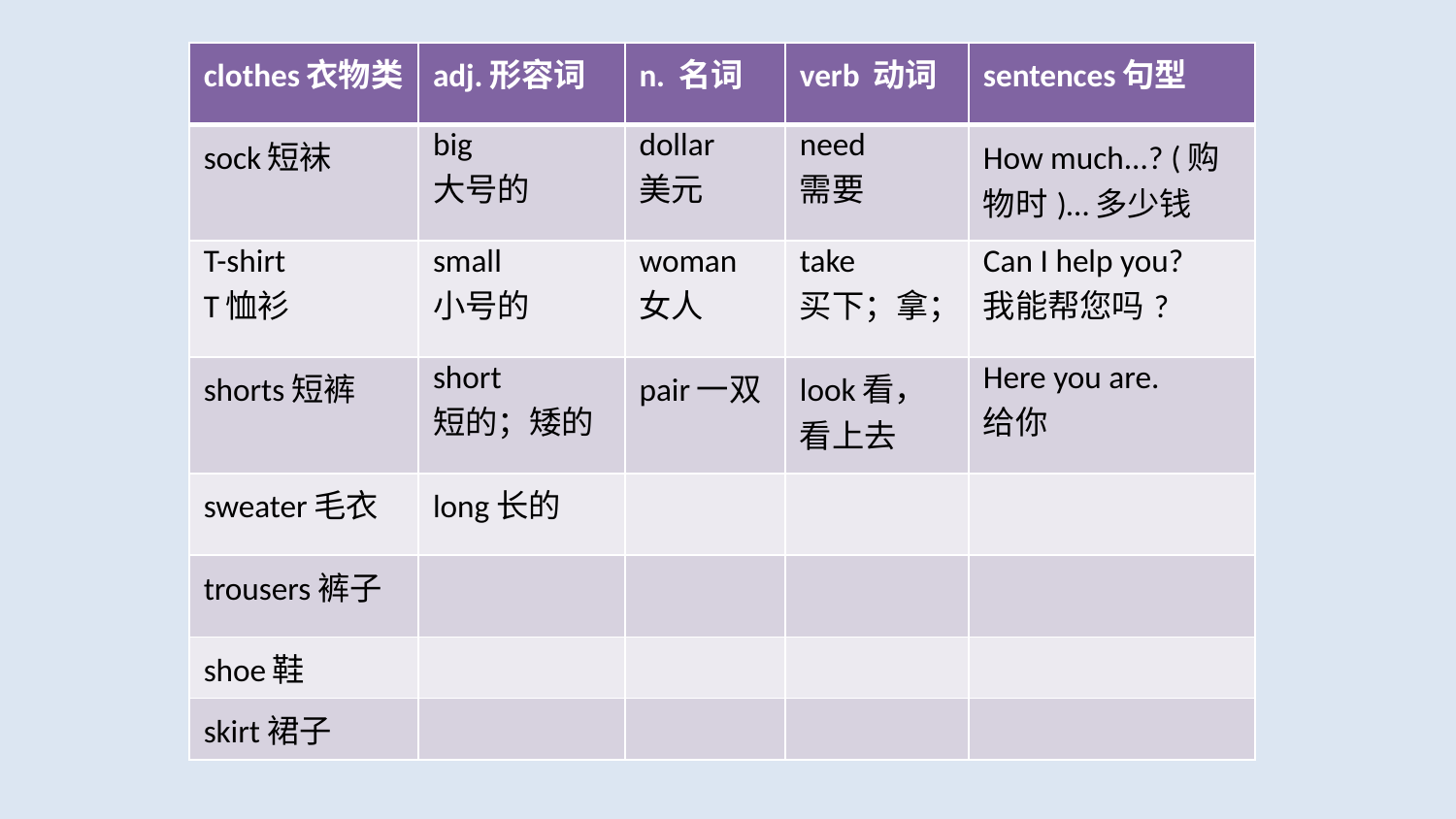

| clothes衣物类 | adj.形容词 | n. 名词 | verb 动词 | sentences句型 |
| --- | --- | --- | --- | --- |
| sock短袜 | big 大号的 | dollar 美元 | need 需要 | How much...? (购物时)…多少钱 |
| T-shirt T恤衫 | small 小号的 | woman 女人 | take 买下；拿； | Can I help you? 我能帮您吗? |
| shorts短裤 | short 短的；矮的 | pair一双 | look看，看上去 | Here you are. 给你 |
| sweater毛衣 | long长的 |  |  |  |
| trousers裤子 |  |  |  |  |
| shoe鞋 |  |  |  |  |
| skirt裙子 |  |  |  |  |